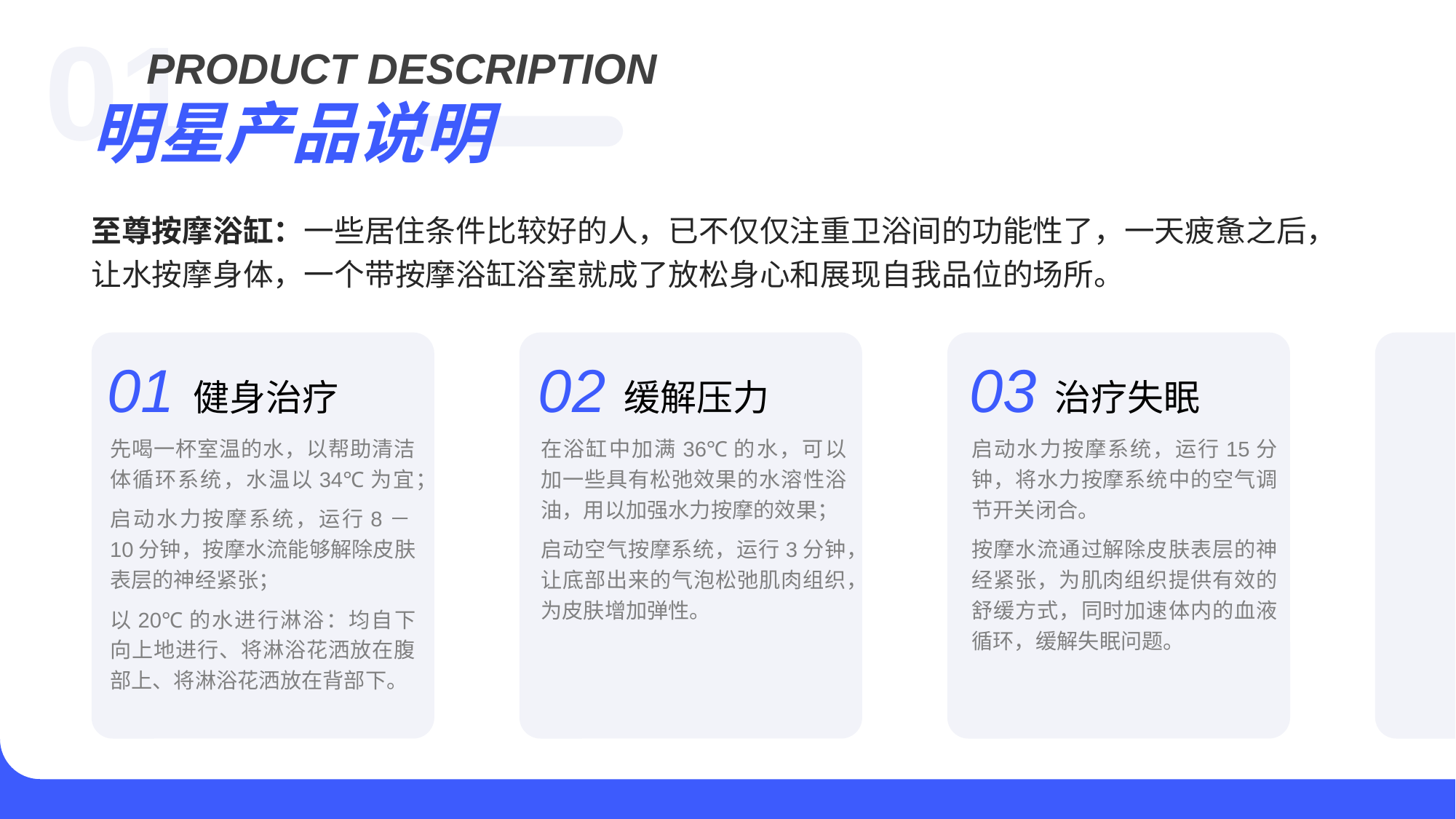

01
PRODUCT DESCRIPTION
明星产品说明

至尊按摩浴缸：一些居住条件比较好的人，已不仅仅注重卫浴间的功能性了，一天疲惫之后，让水按摩身体，一个带按摩浴缸浴室就成了放松身心和展现自我品位的场所。

01
02
03
健身治疗
缓解压力
治疗失眠
先喝一杯室温的水，以帮助清洁体循环系统，水温以34℃为宜；
启动水力按摩系统，运行8－10分钟，按摩水流能够解除皮肤表层的神经紧张；
以20℃的水进行淋浴：均自下向上地进行、将淋浴花洒放在腹部上、将淋浴花洒放在背部下。
在浴缸中加满36℃的水，可以加一些具有松弛效果的水溶性浴油，用以加强水力按摩的效果；
启动空气按摩系统，运行3分钟，让底部出来的气泡松弛肌肉组织，为皮肤增加弹性。
启动水力按摩系统，运行15分钟，将水力按摩系统中的空气调节开关闭合。
按摩水流通过解除皮肤表层的神经紧张，为肌肉组织提供有效的舒缓方式，同时加速体内的血液循环，缓解失眠问题。